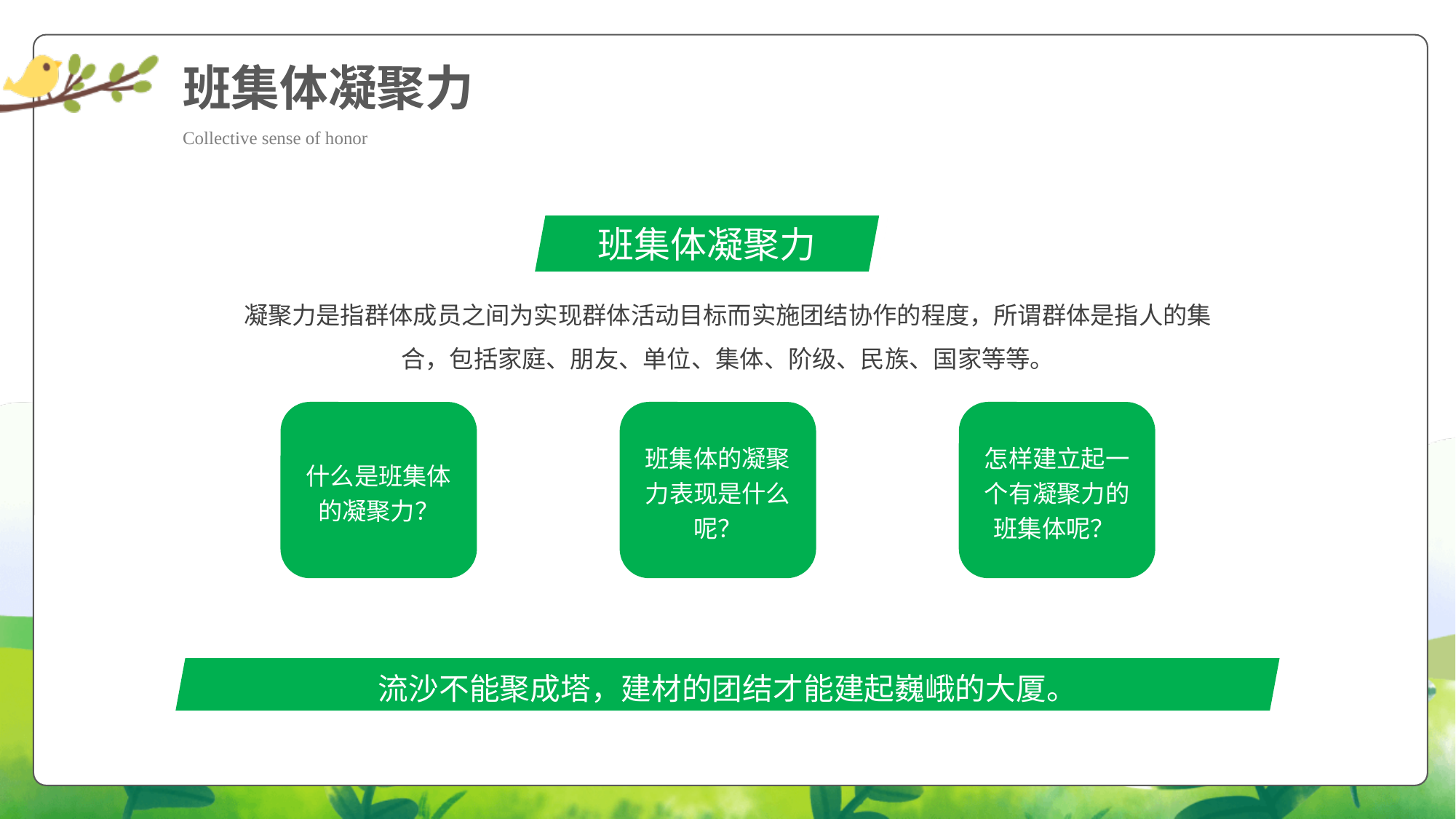

班集体凝聚力
Collective sense of honor
班集体凝聚力
凝聚力是指群体成员之间为实现群体活动目标而实施团结协作的程度，所谓群体是指人的集合，包括家庭、朋友、单位、集体、阶级、民族、国家等等。
怎样建立起一个有凝聚力的班集体呢？
什么是班集体的凝聚力？
班集体的凝聚力表现是什么呢？
流沙不能聚成塔，建材的团结才能建起巍峨的大厦。